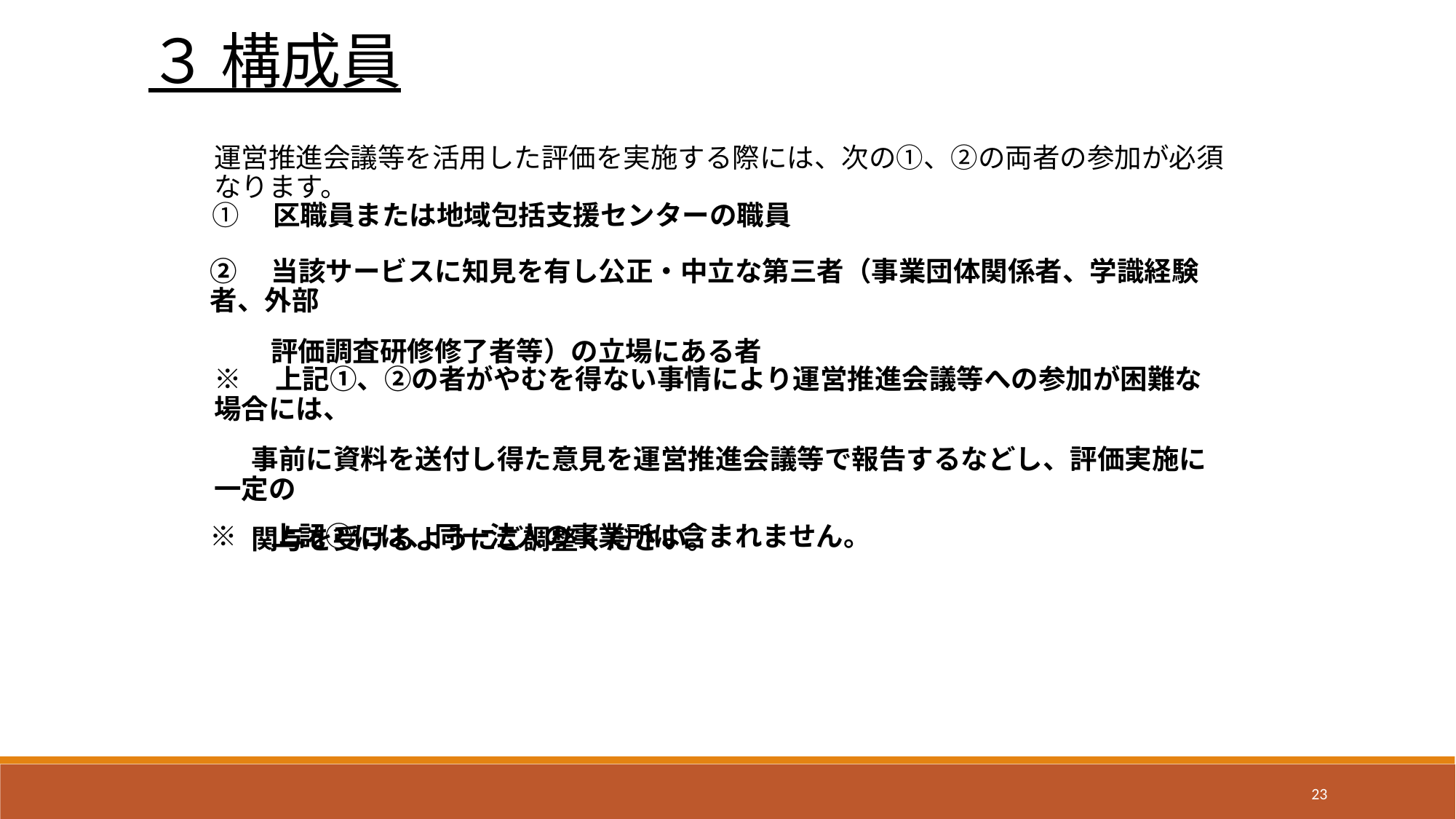

３ 構成員
運営推進会議等を活用した評価を実施する際には、次の①、②の両者の参加が必須なります。
①　区職員または地域包括支援センターの職員
②　当該サービスに知見を有し公正・中立な第三者（事業団体関係者、学識経験者、外部
　　 評価調査研修修了者等）の立場にある者
※　上記①、②の者がやむを得ない事情により運営推進会議等への参加が困難な場合には、
     事前に資料を送付し得た意見を運営推進会議等で報告するなどし、評価実施に一定の
     関与を受けるようにご調整ください。

※　上記②には、同一法人の事業所は含まれません。
23